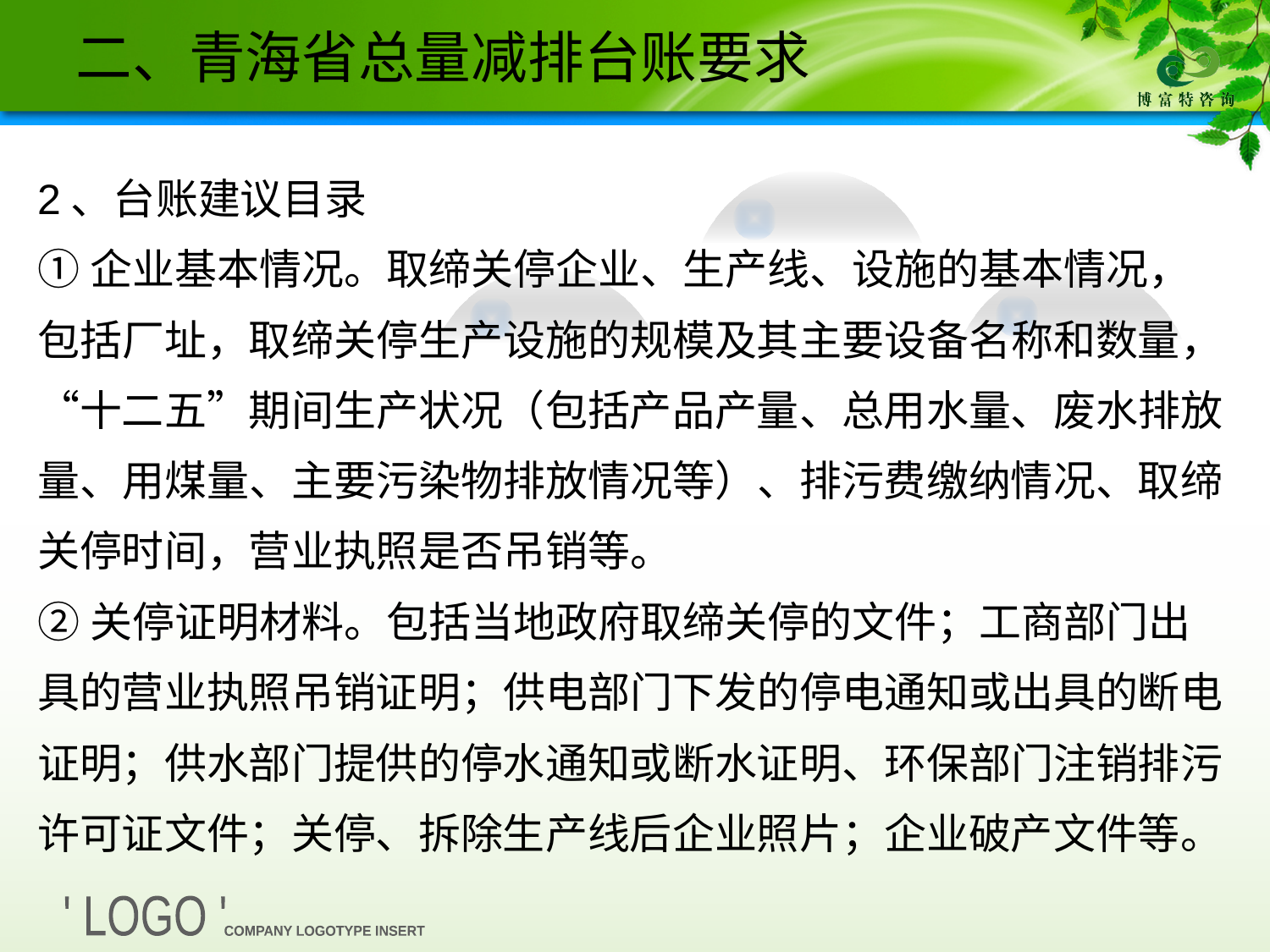

二、青海省总量减排台账要求
2、台账建议目录
①企业基本情况。取缔关停企业、生产线、设施的基本情况，包括厂址，取缔关停生产设施的规模及其主要设备名称和数量，“十二五”期间生产状况（包括产品产量、总用水量、废水排放量、用煤量、主要污染物排放情况等）、排污费缴纳情况、取缔关停时间，营业执照是否吊销等。
②关停证明材料。包括当地政府取缔关停的文件；工商部门出具的营业执照吊销证明；供电部门下发的停电通知或出具的断电证明；供水部门提供的停水通知或断水证明、环保部门注销排污许可证文件；关停、拆除生产线后企业照片；企业破产文件等。